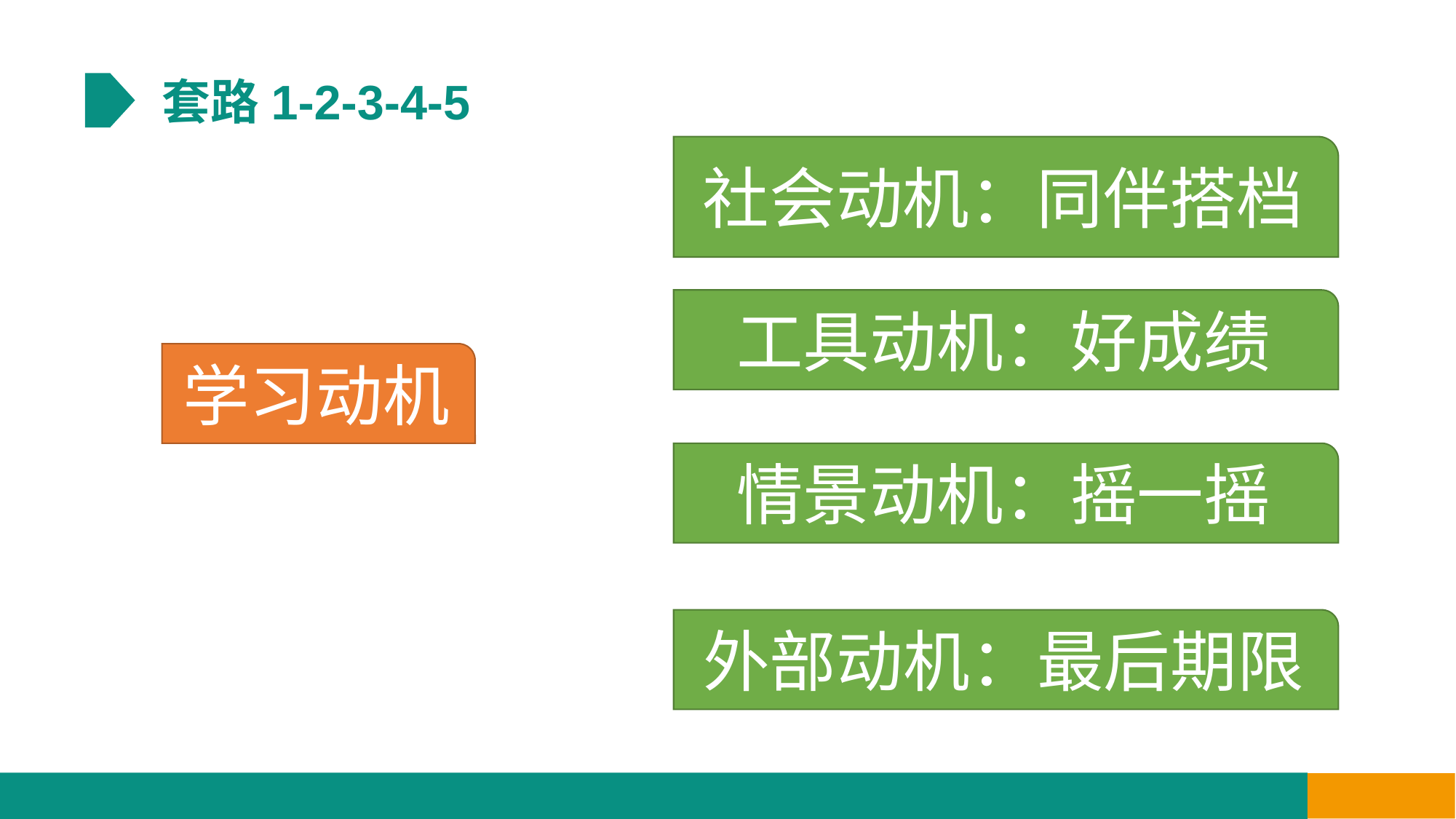

套路1-2-3-4-5
社会动机：同伴搭档
工具动机：好成绩
学习动机
情景动机：摇一摇
外部动机：最后期限